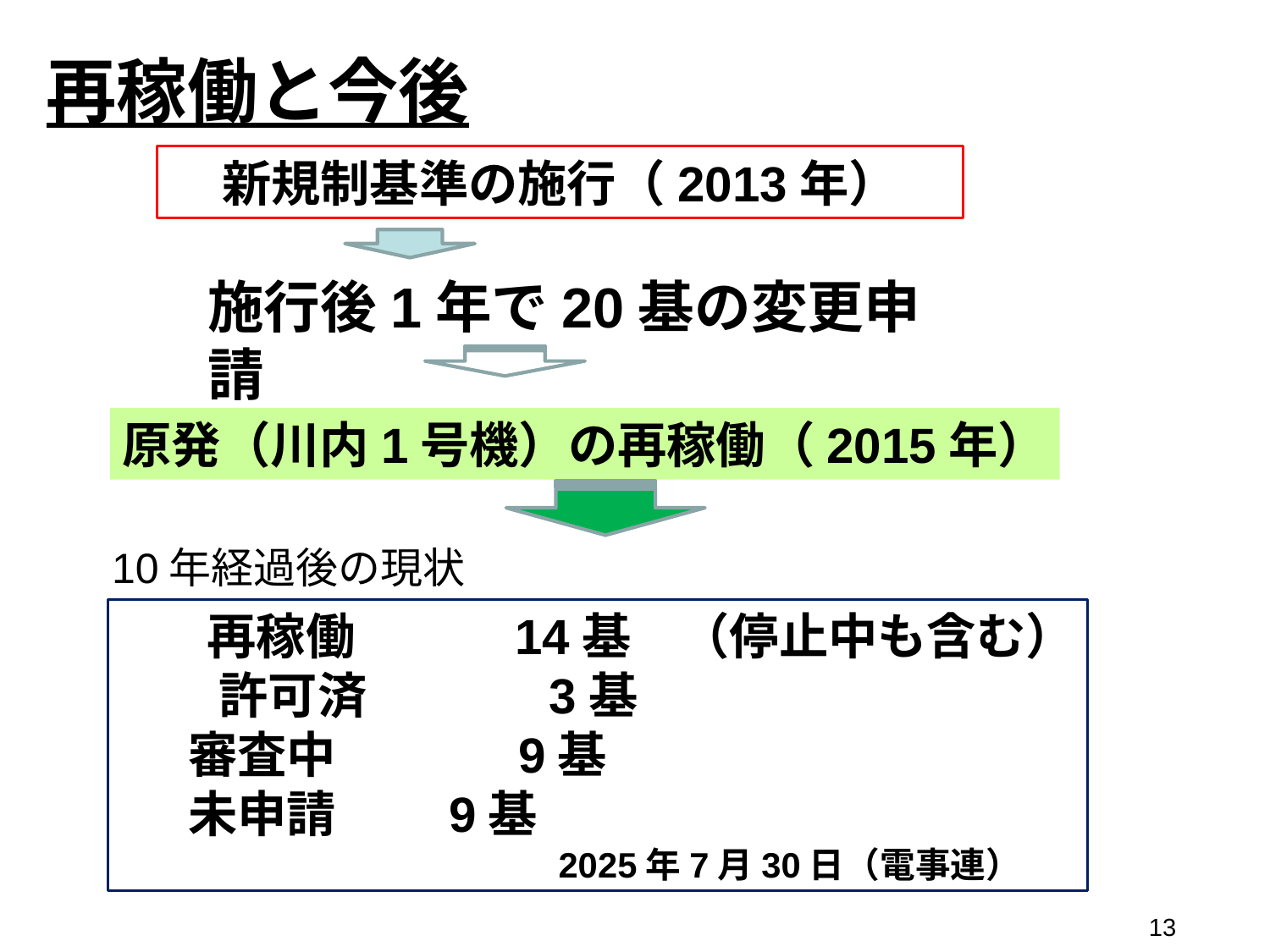

再稼働と今後
新規制基準の施行（2013年）

施行後1年で20基の変更申請

原発（川内1号機）の再稼働（2015年）

10年経過後の現状
　　  再稼働　　　14基　（停止中も含む）
　　許可済　　  　3基
     審査中　　　  9基
     未申請         9基
                                             2025年7月30日（電事連）
13